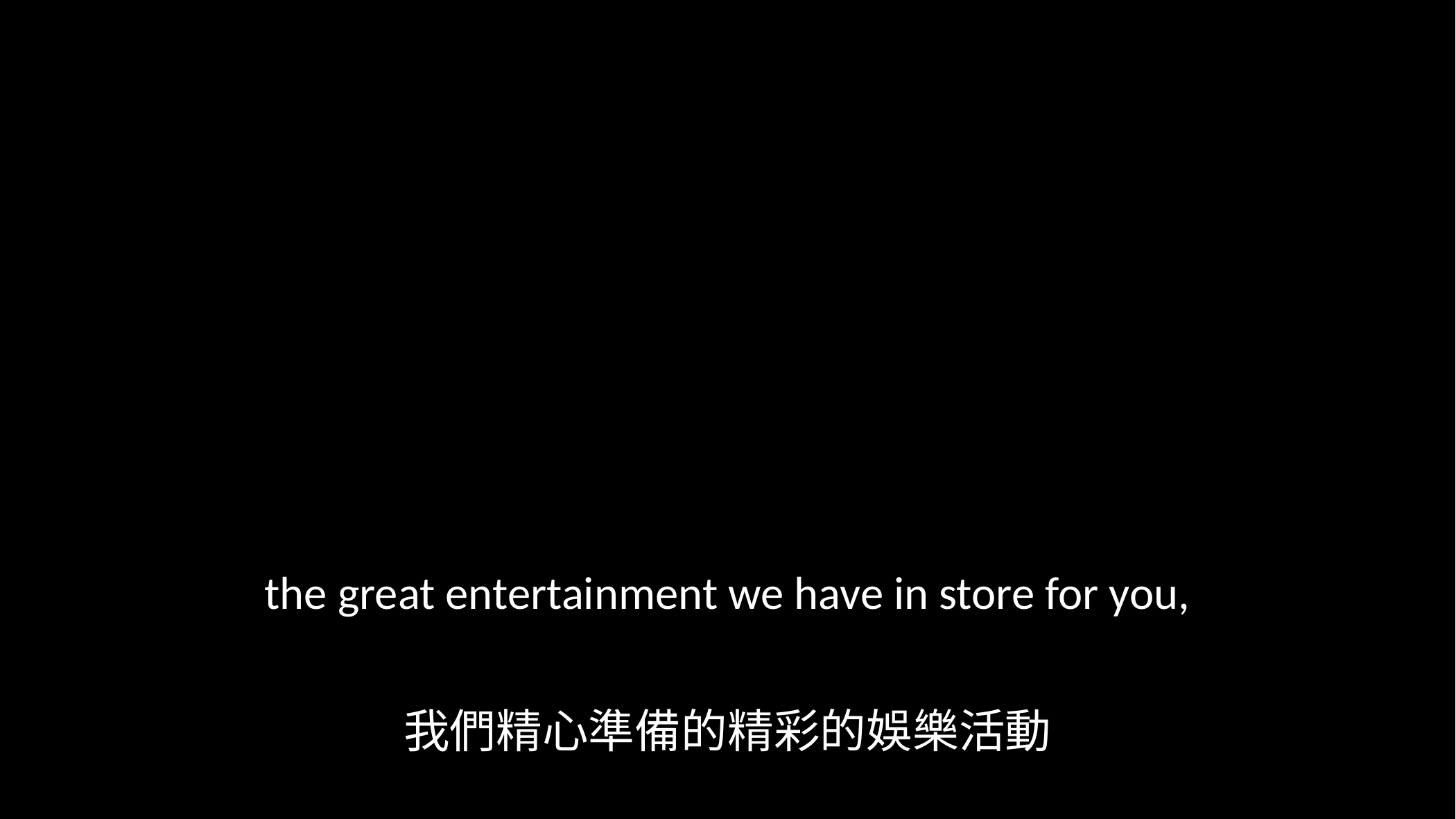

the great entertainment we have in store for you,

我們精心準備的精彩的娛樂活動